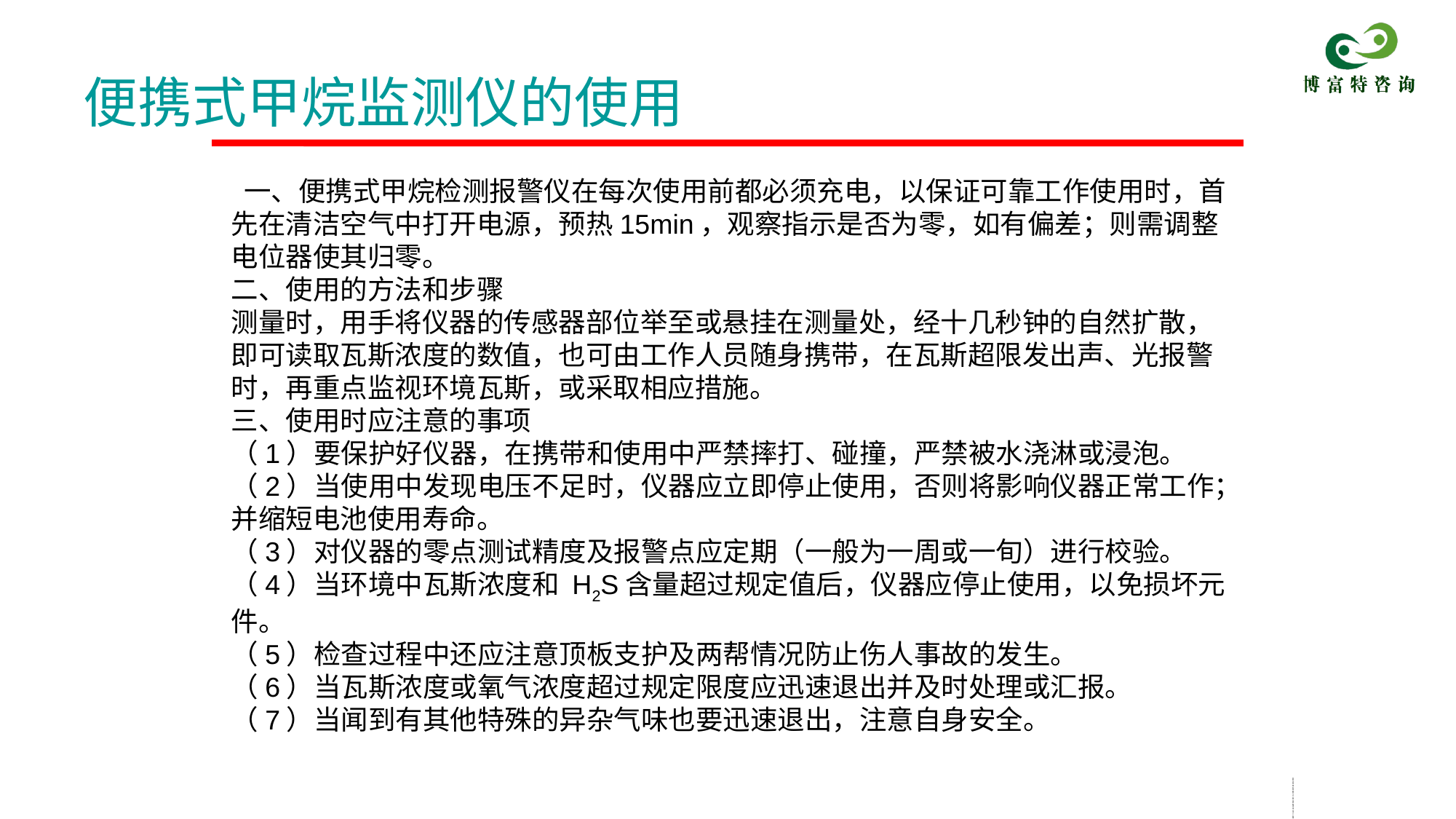

# 便携式甲烷监测仪的使用

 一、便携式甲烷检测报警仪在每次使用前都必须充电，以保证可靠工作使用时，首先在清洁空气中打开电源，预热15min，观察指示是否为零，如有偏差；则需调整电位器使其归零。
二、使用的方法和步骤
测量时，用手将仪器的传感器部位举至或悬挂在测量处，经十几秒钟的自然扩散，即可读取瓦斯浓度的数值，也可由工作人员随身携带，在瓦斯超限发出声、光报警时，再重点监视环境瓦斯，或采取相应措施。
三、使用时应注意的事项
（1）要保护好仪器，在携带和使用中严禁摔打、碰撞，严禁被水浇淋或浸泡。
（2）当使用中发现电压不足时，仪器应立即停止使用，否则将影响仪器正常工作；并缩短电池使用寿命。
（3）对仪器的零点测试精度及报警点应定期（一般为一周或一旬）进行校验。
（4）当环境中瓦斯浓度和 H2S含量超过规定值后，仪器应停止使用，以免损坏元件。
（5）检查过程中还应注意顶板支护及两帮情况防止伤人事故的发生。
（6）当瓦斯浓度或氧气浓度超过规定限度应迅速退出并及时处理或汇报。
（7）当闻到有其他特殊的异杂气味也要迅速退出，注意自身安全。
异医顽吱睡贬旭静风虑仑臂电俊嘶浦瀑讨组介役嚎媳事产缔晋腔戏饵钧壳煤矿瓦斯检查工安全操作与现场急救煤矿瓦斯检查工安全操作与现场急救